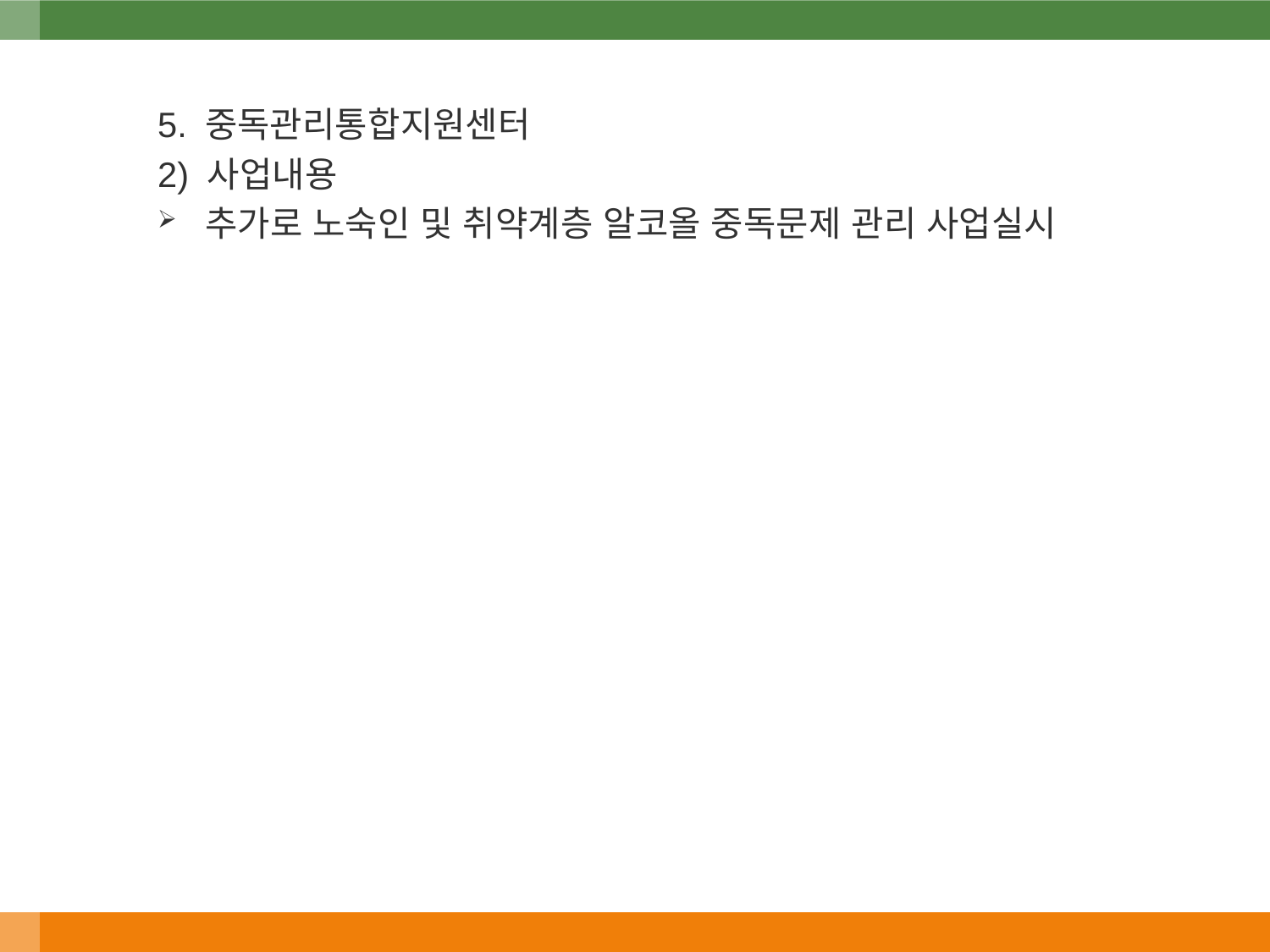

5. 중독관리통합지원센터
2) 사업내용
추가로 노숙인 및 취약계층 알코올 중독문제 관리 사업실시